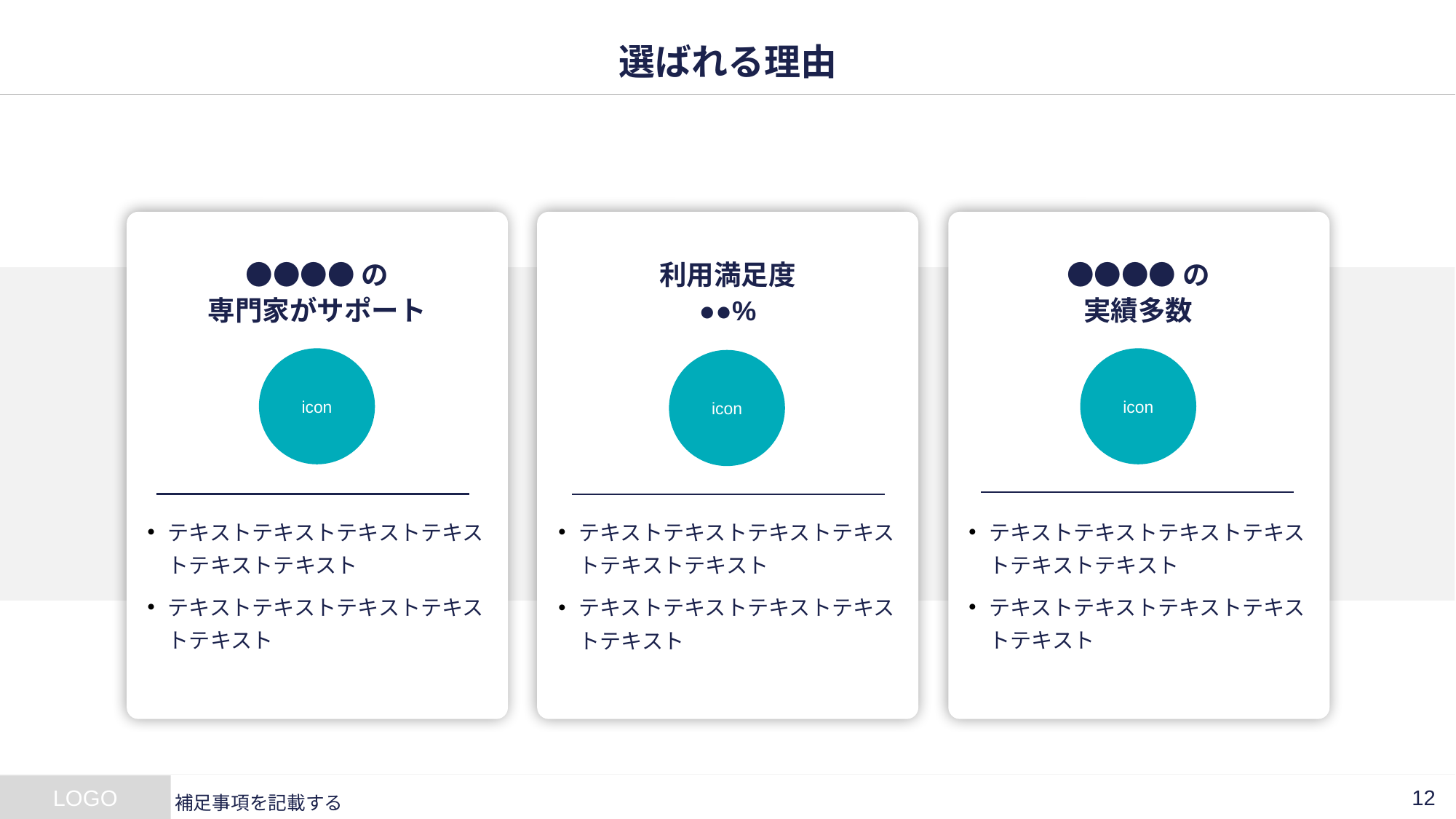

# 選ばれる理由

●●●●の
専門家がサポート
●●●●の
実績多数
利用満足度
●●%

icon
icon
icon
テキストテキストテキストテキストテキストテキスト
テキストテキストテキストテキストテキスト
テキストテキストテキストテキストテキストテキスト
テキストテキストテキストテキストテキスト
テキストテキストテキストテキストテキストテキスト
テキストテキストテキストテキストテキスト
補足事項を記載する
12